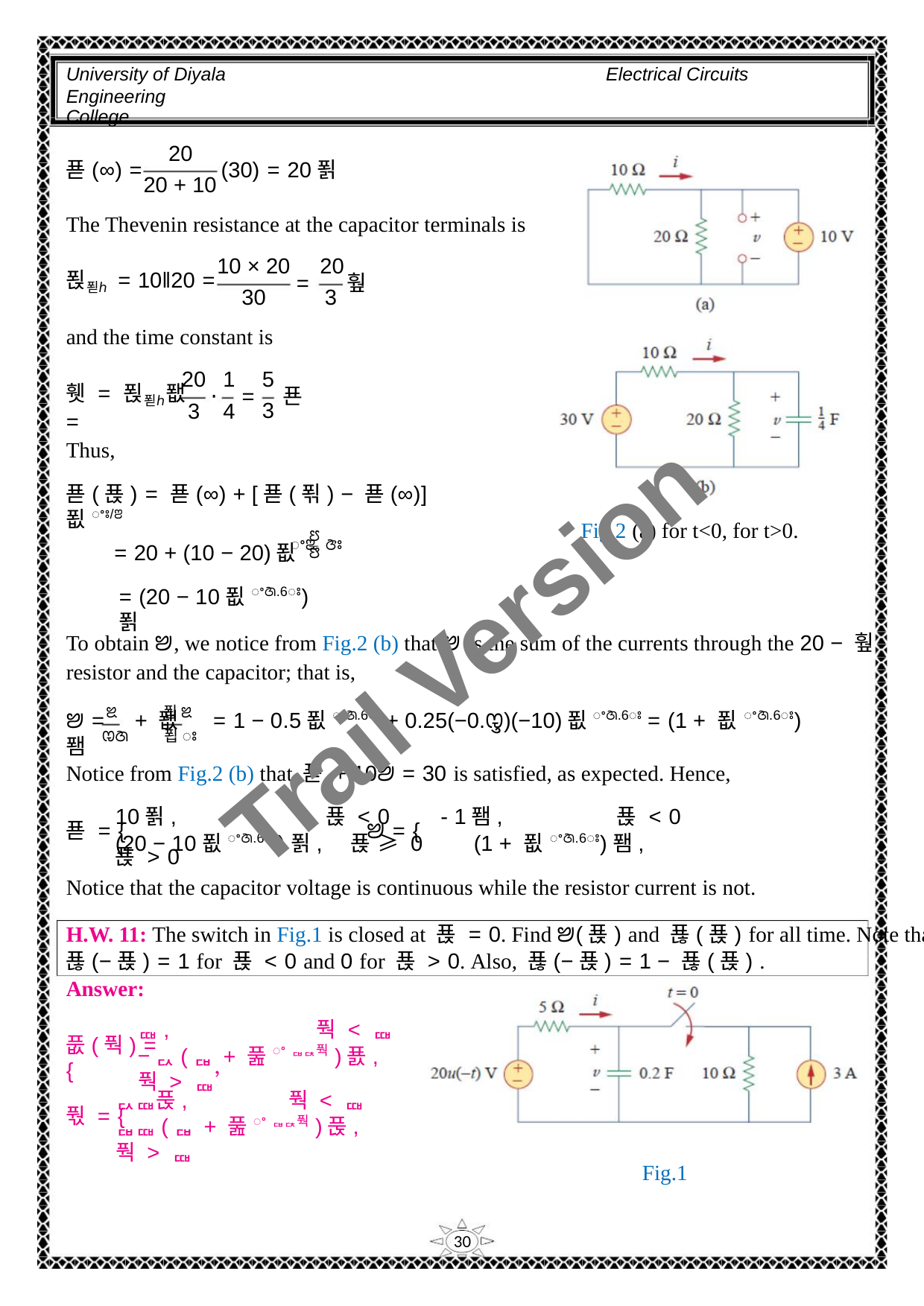

University of Diyala
Engineering College
Electrical Circuits
20
푣(∞) =
(30) = 20푉
20 + 10
The Thevenin resistance at the capacitor terminals is
10 × 20 20
푅푇ℎ = 10‖20 =
=
훺
30
and the time constant is
3
20 1
⋅ = 푠
3 4
5
휏 = 푅푇ℎ퐶 =
3
Thus,
푣(푡) = 푣(∞) + [푣(푂) − 푣(∞)]푒ꢀꢁ/ꢂ
Fig.2 (a) for t<0, for t>0.
ꢄ
ꢀꢃ ꢆꢁ
= 20 + (10 − 20)푒
ꢅ
= (20 − 10푒ꢀꢇ.6ꢁ)푉
Trail Version
Trail Version
Trail Version
Trail Version
Trail Version
Trail Version
Trail Version
Trail Version
Trail Version
Trail Version
Trail Version
Trail Version
Trail Version
To obtain ꢈ, we notice from Fig.2 (b) that ꢈ is the sum of the currents through the 20 − 훺
resistor and the capacitor; that is,
ꢉ
푑ꢉ
ꢈ = + 퐶 = 1 − 0.5푒ꢀꢇ.6ꢁ + 0.25(−0.ꢋ)(−10)푒ꢀꢇ.6ꢁ = (1 + 푒ꢀꢇ.6ꢁ)퐴
ꢊꢇ
푑ꢁ
Notice from Fig.2 (b) that 푣 + 10ꢈ = 30 is satisfied, as expected. Hence,
10푉, 푡 < 0 ‐ 1퐴, 푡 < 0
푣 = { ꢈ = {
(20 − 10푒ꢀꢇ.6ꢁ)푉, 푡 ≥ 0 (1 + 푒ꢀꢇ.6ꢁ)퐴, 푡 > 0
Notice that the capacitor voltage is continuous while the resistor current is not.
H.W. 11: The switch in Fig.1 is closed at 푡 = 0. Find ꢈ(푡) and 푢(푡) for all time. Note that
푢(−푡) = 1 for 푡 < 0 and 0 for 푡 > 0. Also, 푢(−푡) = 1 − 푢(푡) .
Answer:
ퟎ,
풕 < ퟎ
풊(풕) = {
−ퟐ(ퟏ + 풆ꢀퟏퟓ풕)푨, 풕 > ퟎ’
ퟐퟎ푽,
풕 < ퟎ
풗 = {
ퟏퟎ(ퟏ + 풆ꢀퟏퟓ풕)푽, 풕 > ퟎ
Fig.1
30